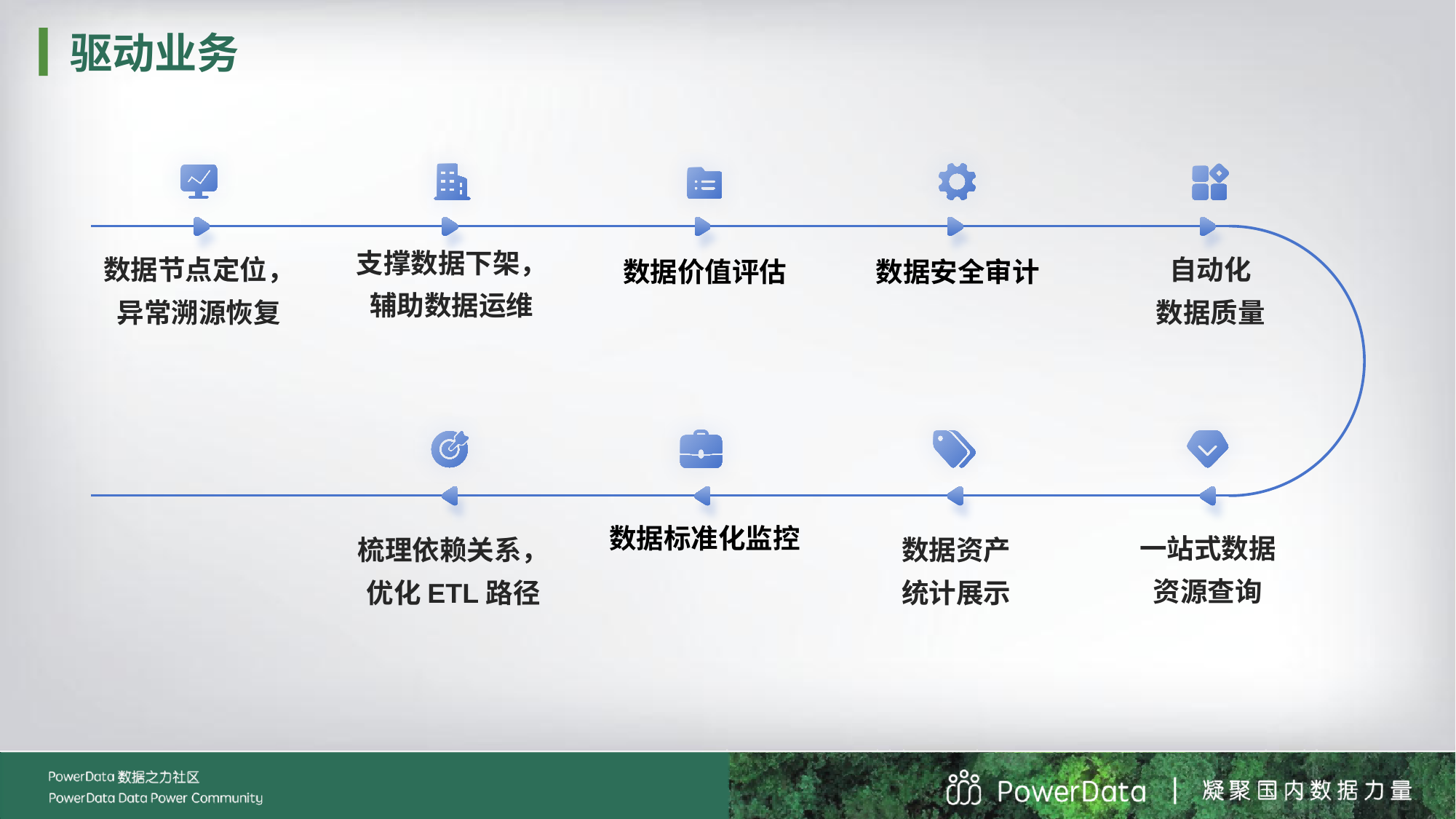

驱动业务

支撑数据下架，辅助数据运维
数据价值评估
数据安全审计
数据节点定位，异常溯源恢复
自动化
数据质量

数据标准化监控
一站式数据
资源查询
梳理依赖关系，优化ETL路径
数据资产
统计展示